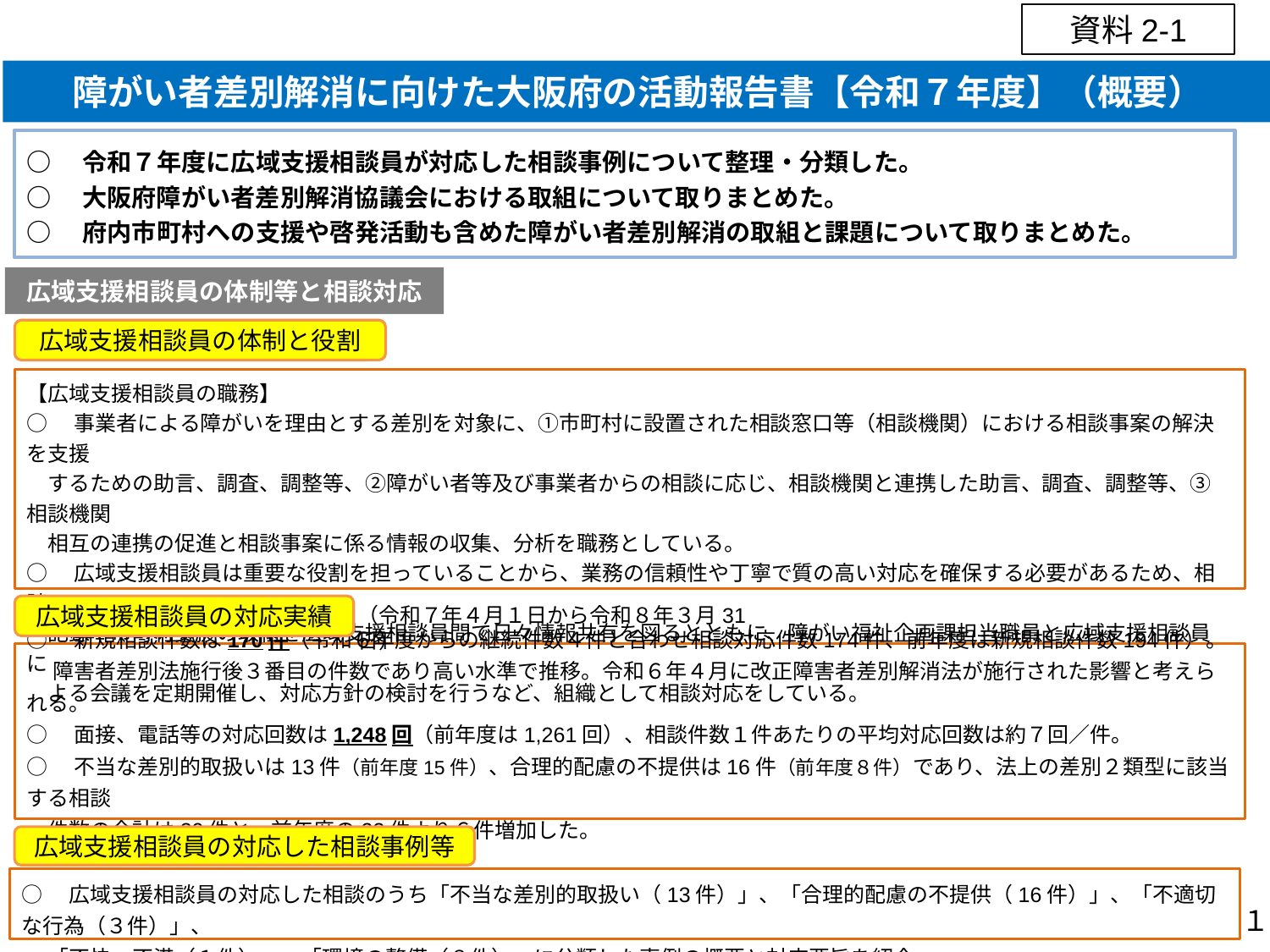

資料2-1
障がい者差別解消に向けた大阪府の活動報告書【令和７年度】（概要）
○　令和７年度に広域支援相談員が対応した相談事例について整理・分類した。
○　大阪府障がい者差別解消協議会における取組について取りまとめた。
○　府内市町村への支援や啓発活動も含めた障がい者差別解消の取組と課題について取りまとめた。
広域支援相談員の体制等と相談対応
広域支援相談員の体制と役割
【広域支援相談員の職務】
○　事業者による障がいを理由とする差別を対象に、①市町村に設置された相談窓口等（相談機関）における相談事案の解決を支援
　するための助言、調査、調整等、②障がい者等及び事業者からの相談に応じ、相談機関と連携した助言、調査、調整等、③相談機関
　相互の連携の促進と相談事案に係る情報の収集、分析を職務としている。
○　広域支援相談員は重要な役割を担っていることから、業務の信頼性や丁寧で質の高い対応を確保する必要があるため、相談の
　記録や市町村支援の取組を広域支援相談員間で日々情報共有を図るとともに、障がい福祉企画課担当職員と広域支援相談員に
　よる会議を定期開催し、対応方針の検討を行うなど、組織として相談対応をしている。
広域支援相談員の対応実績
（令和７年４月１日から令和８年３月31日）
○　新規相談件数は170件（令和６年度からの継続件数４件と合わせ相談対応件数174件、前年度は新規相談件数194件）。
　 障害者差別法施行後３番目の件数であり高い水準で推移。令和６年４月に改正障害者差別解消法が施行された影響と考えられる。
○　面接、電話等の対応回数は1,248回（前年度は1,261回）、相談件数１件あたりの平均対応回数は約７回／件。
○　不当な差別的取扱いは13件（前年度15件）、合理的配慮の不提供は16件（前年度８件）であり、法上の差別２類型に該当する相談
　件数の合計は29件と、前年度の23件より６件増加した。
広域支援相談員の対応した相談事例等
○　広域支援相談員の対応した相談のうち「不当な差別的取扱い（13件）」、「合理的配慮の不提供（16件）」、「不適切な行為（３件）」、
　 「不快・不満（１件）」、「環境の整備（８件）」に分類した事例の概要と対応要旨を紹介。
１